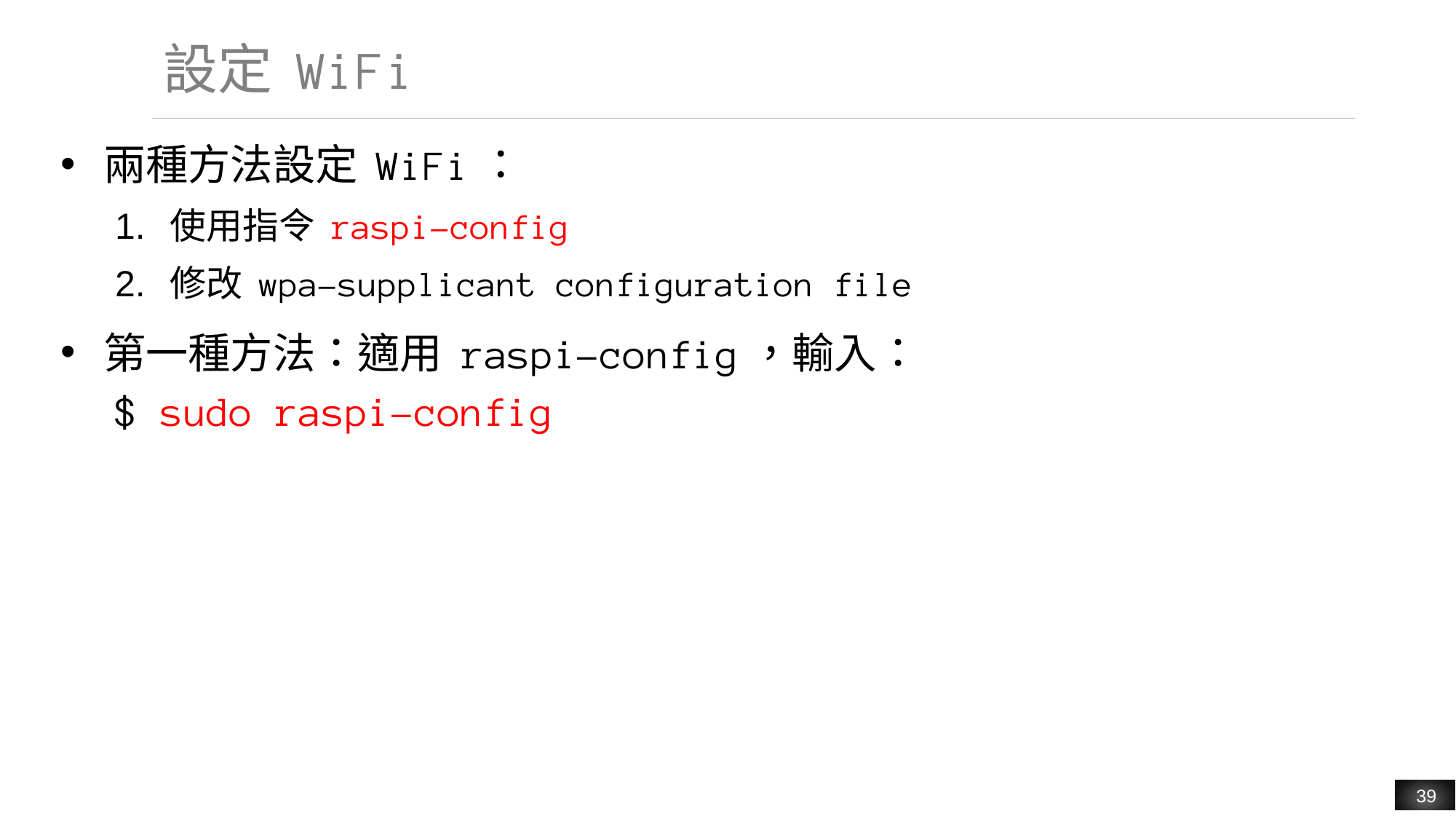

# 設定 WiFi
兩種方法設定 WiFi：
使用指令 raspi-config
修改 wpa-supplicant configuration file
第一種方法：適用 raspi-config，輸入：
$ sudo raspi-config